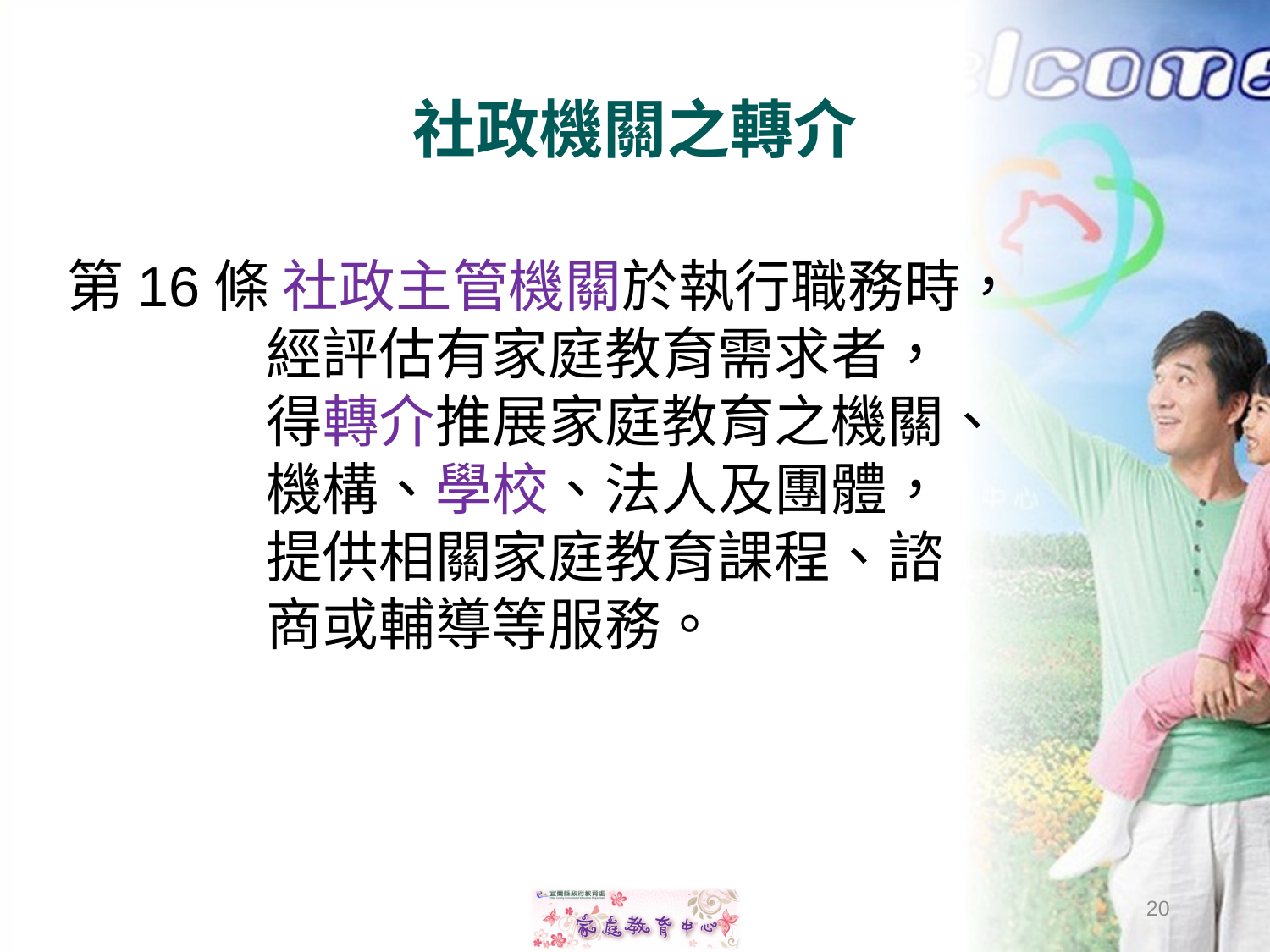

社政機關之轉介
第16條 社政主管機關於執行職務時，經評估有家庭教育需求者，得轉介推展家庭教育之機關、機構、學校、法人及團體，提供相關家庭教育課程、諮商或輔導等服務。
20